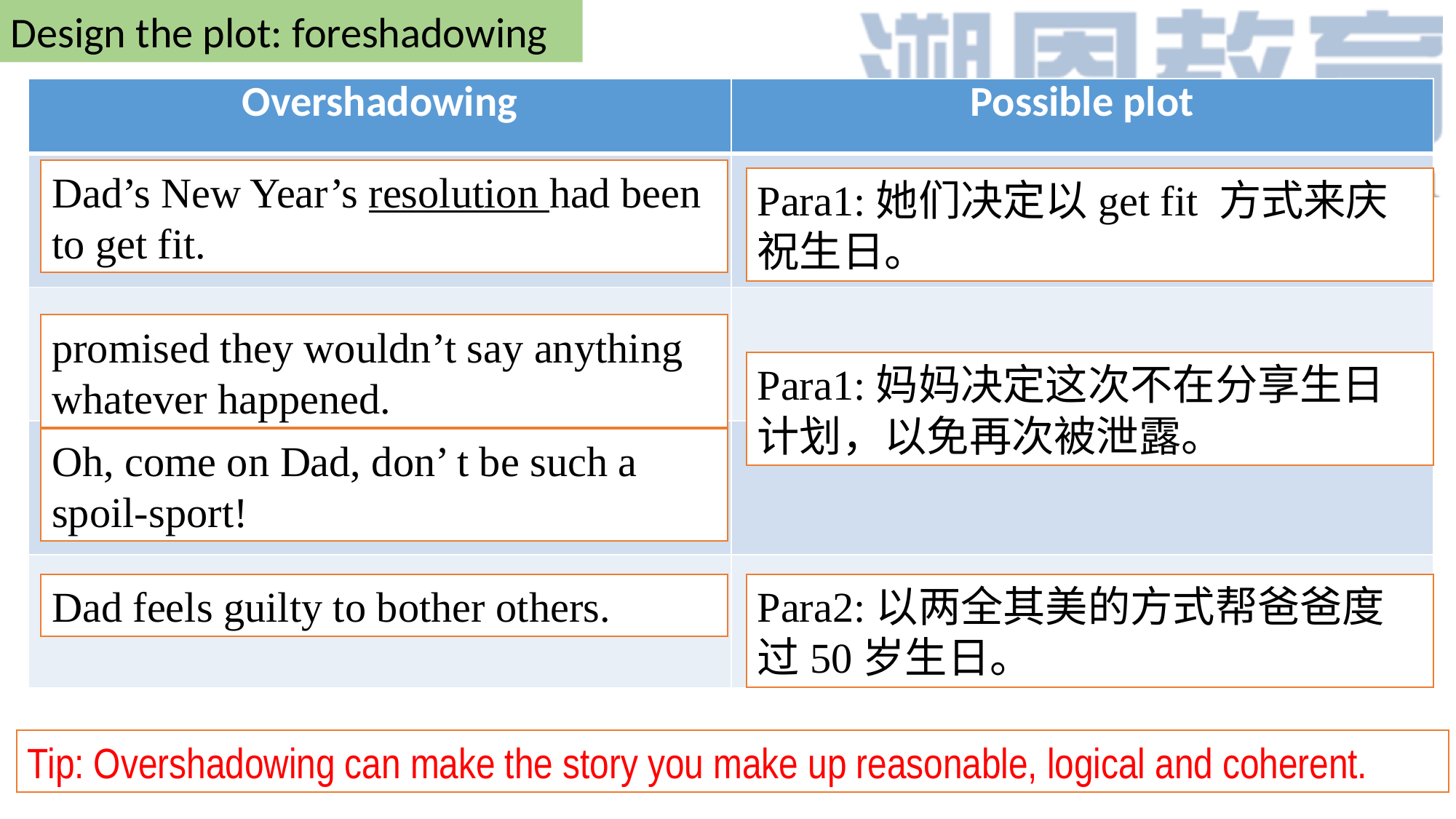

Design the plot: foreshadowing
| Overshadowing | Possible plot |
| --- | --- |
|  |  |
|  |  |
|  |  |
|  |  |
Dad’s New Year’s resolution had been to get fit.
Para1:她们决定以get fit 方式来庆祝生日。
promised they wouldn’t say anything whatever happened.
Para1:妈妈决定这次不在分享生日计划，以免再次被泄露。
Oh, come on Dad, don’ t be such a spoil-sport!
Dad feels guilty to bother others.
Para2:以两全其美的方式帮爸爸度过50岁生日。
Tip: Overshadowing can make the story you make up reasonable, logical and coherent.